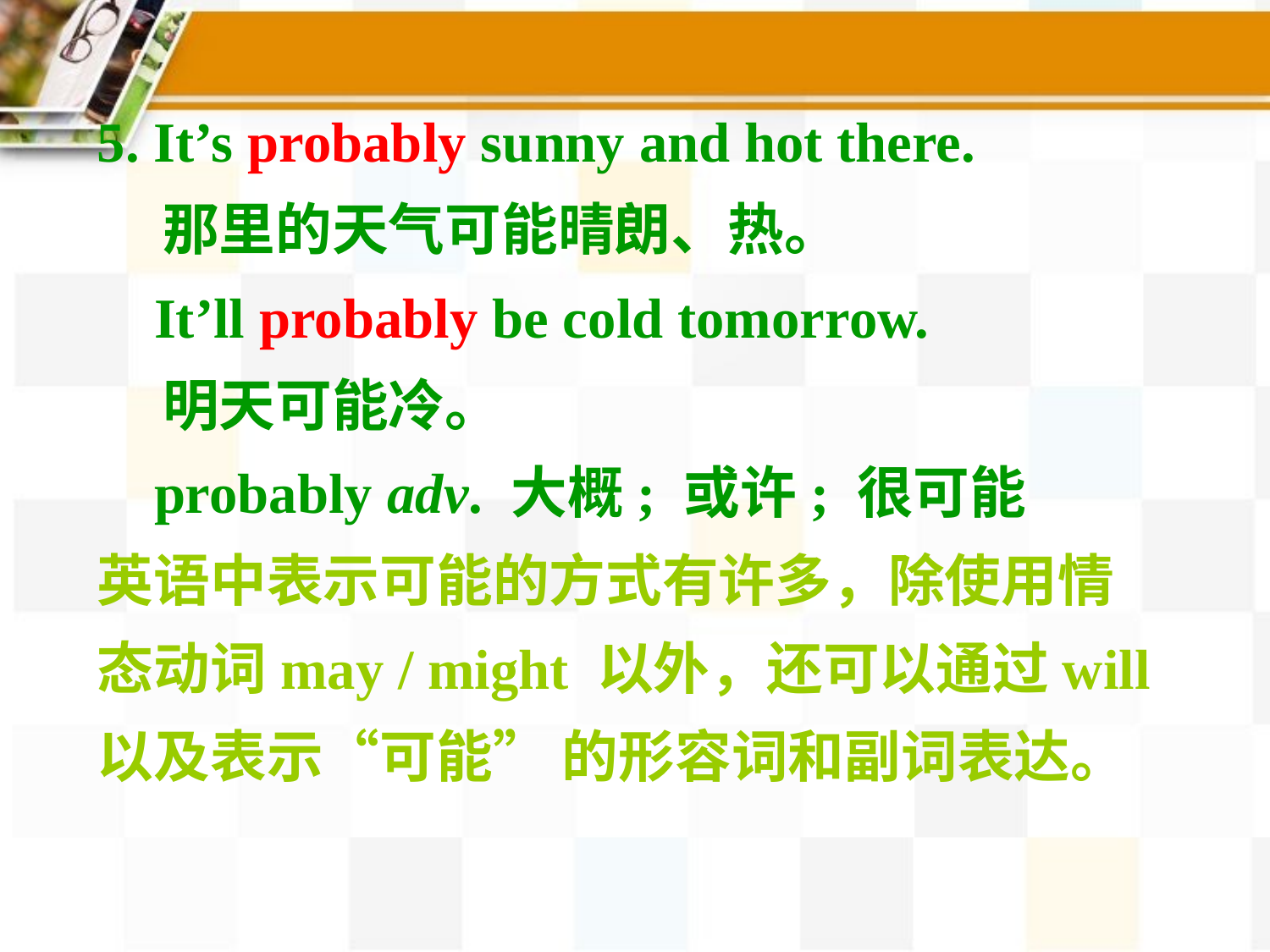

5. It’s probably sunny and hot there.
    那里的天气可能晴朗、热。
    It’ll probably be cold tomorrow.
    明天可能冷。
    probably adv. 大概; 或许; 很可能
英语中表示可能的方式有许多，除使用情态动词may / might 以外，还可以通过will 以及表示“可能” 的形容词和副词表达。